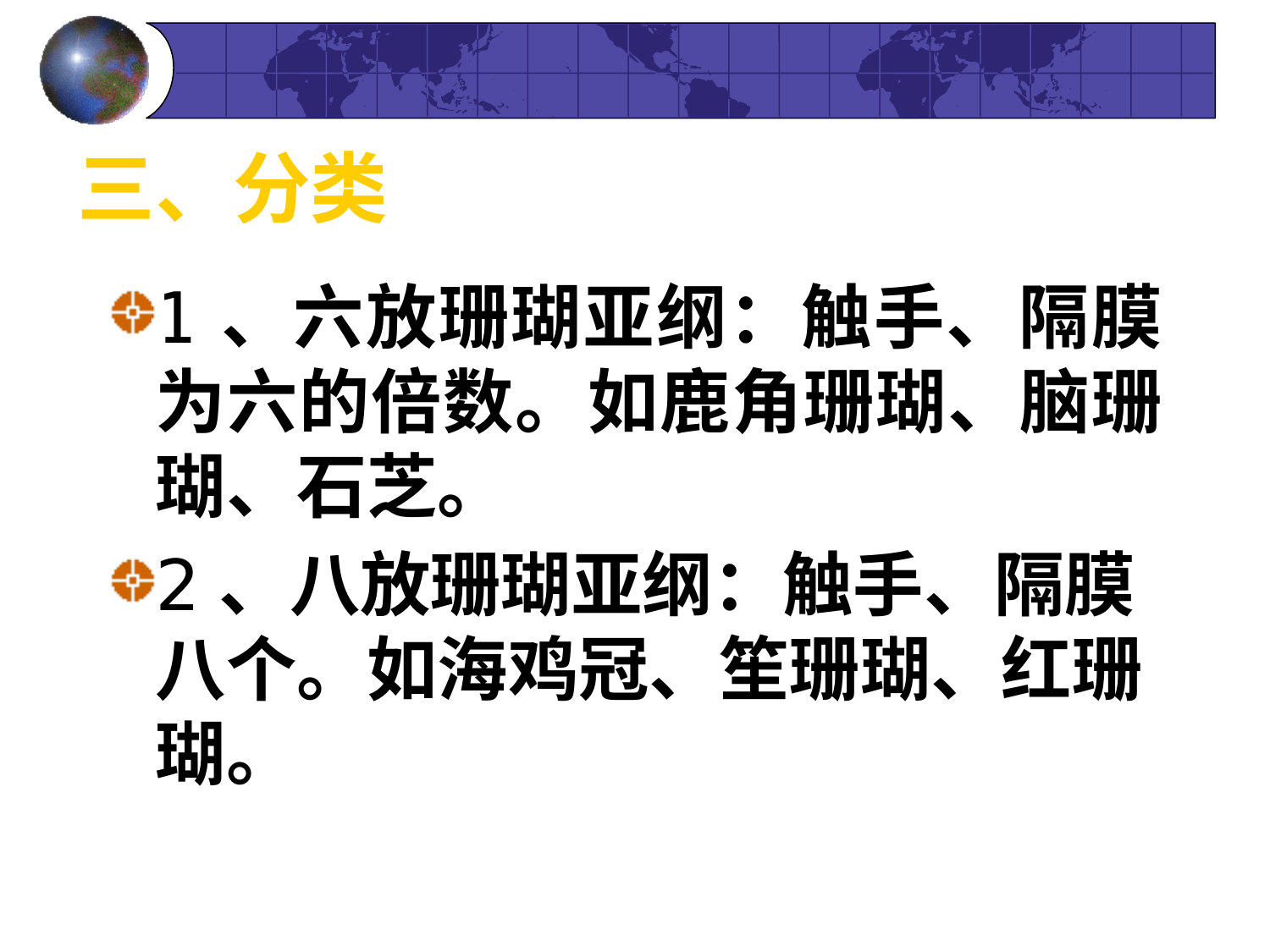

# 三、分类
1、六放珊瑚亚纲：触手、隔膜为六的倍数。如鹿角珊瑚、脑珊瑚、石芝。
2、八放珊瑚亚纲：触手、隔膜八个。如海鸡冠、笙珊瑚、红珊瑚。